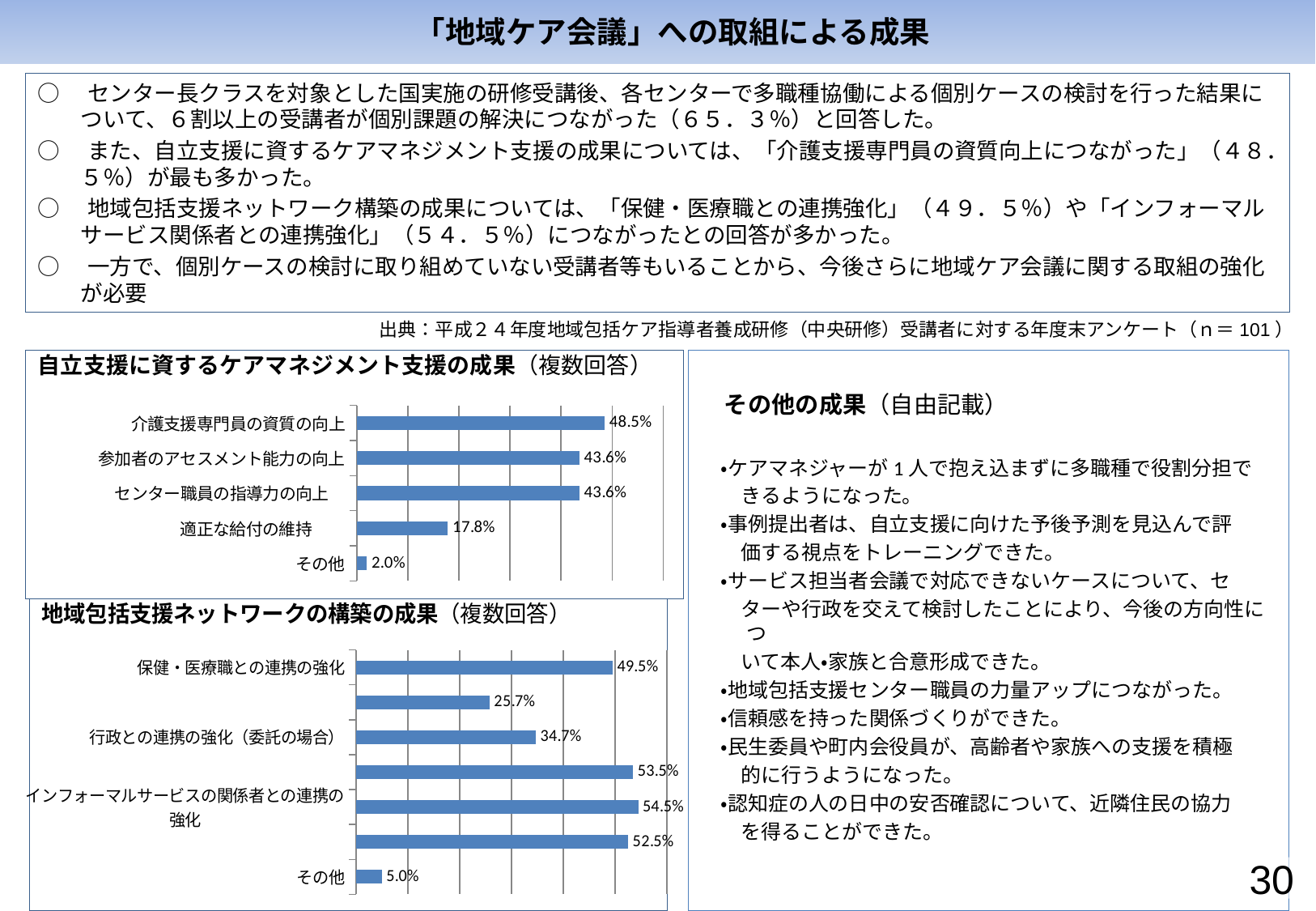

「地域ケア会議」への取組による成果
○　センター長クラスを対象とした国実施の研修受講後、各センターで多職種協働による個別ケースの検討を行った結果について、６割以上の受講者が個別課題の解決につながった（６５．３％）と回答した。
○　また、自立支援に資するケアマネジメント支援の成果については、「介護支援専門員の資質向上につながった」（４８．５％）が最も多かった。
○　地域包括支援ネットワーク構築の成果については、「保健・医療職との連携強化」（４９．５％）や「インフォーマルサービス関係者との連携強化」（５４．５％）につながったとの回答が多かった。
○　一方で、個別ケースの検討に取り組めていない受講者等もいることから、今後さらに地域ケア会議に関する取組の強化が必要
出典：平成２４年度地域包括ケア指導者養成研修（中央研修）受講者に対する年度末アンケート（ｎ＝101）

### Chart

| Category |  |
|---|---|
| 介護支援専門員の資質の向上 | 0.4851485148514853 |
| 参加者のアセスメント能力の向上 | 0.4356435643564358 |
| センター職員の指導力の向上　 | 0.4356435643564358 |
| 適正な給付の維持　　 | 0.17821782178217854 |
| その他 | 0.019801980198019837 |
　その他の成果（自由記載）

　・ケアマネジャーが1人で抱え込まずに多職種で役割分担で
　　きるようになった。
　・事例提出者は、自立支援に向けた予後予測を見込んで評
　　価する視点をトレーニングできた。
　・サービス担当者会議で対応できないケースについて、セ
　　ターや行政を交えて検討したことにより、今後の方向性につ
　　いて本人・家族と合意形成できた。
　・地域包括支援センター職員の力量アップにつながった。
　・信頼感を持った関係づくりができた。
　・民生委員や町内会役員が、高齢者や家族への支援を積極
　　的に行うようになった。
　・認知症の人の日中の安否確認について、近隣住民の協力
　　を得ることができた。

### Chart

| Category |  |
|---|---|
| 保健・医療職との連携の強化 | 0.4950495049504953 |
| 自治体内の関係部署との連携の強化（直営の場合） | 0.2574257425742578 |
| 行政との連携の強化（委託の場合） | 0.3465346534653465 |
| 他の公的サービスの関係者との連携の強化 | 0.5346534653465347 |
| インフォーマルサービスの関係者との連携の強化 | 0.5445544554455447 |
| その他関係機関との連携の強化 | 0.5247524752475248 |
| その他 | 0.04950495049504951 |
30